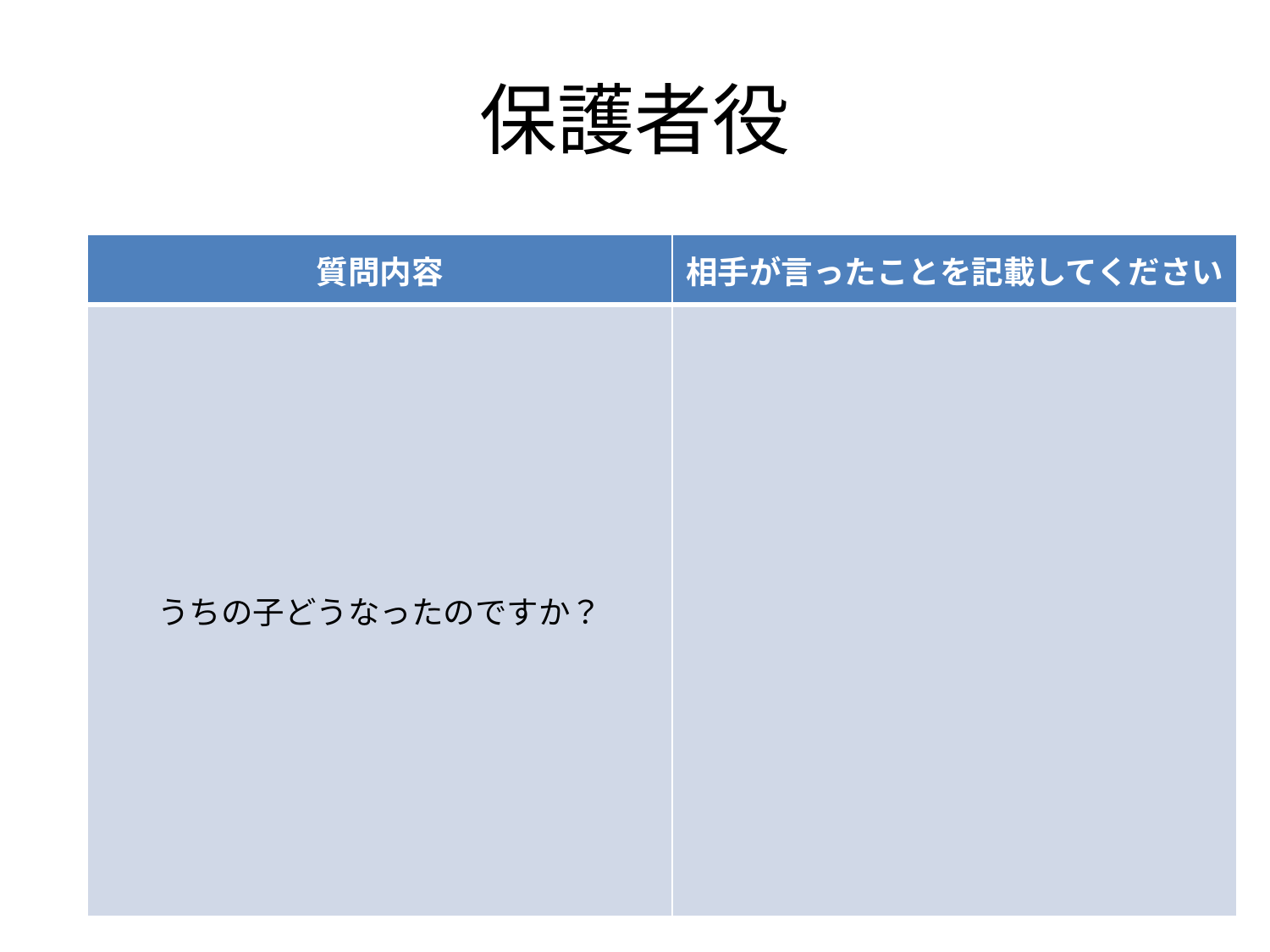

# 保護者役
| 質問内容 | 相手が言ったことを記載してください |
| --- | --- |
| うちの子どうなったのですか？ |  |